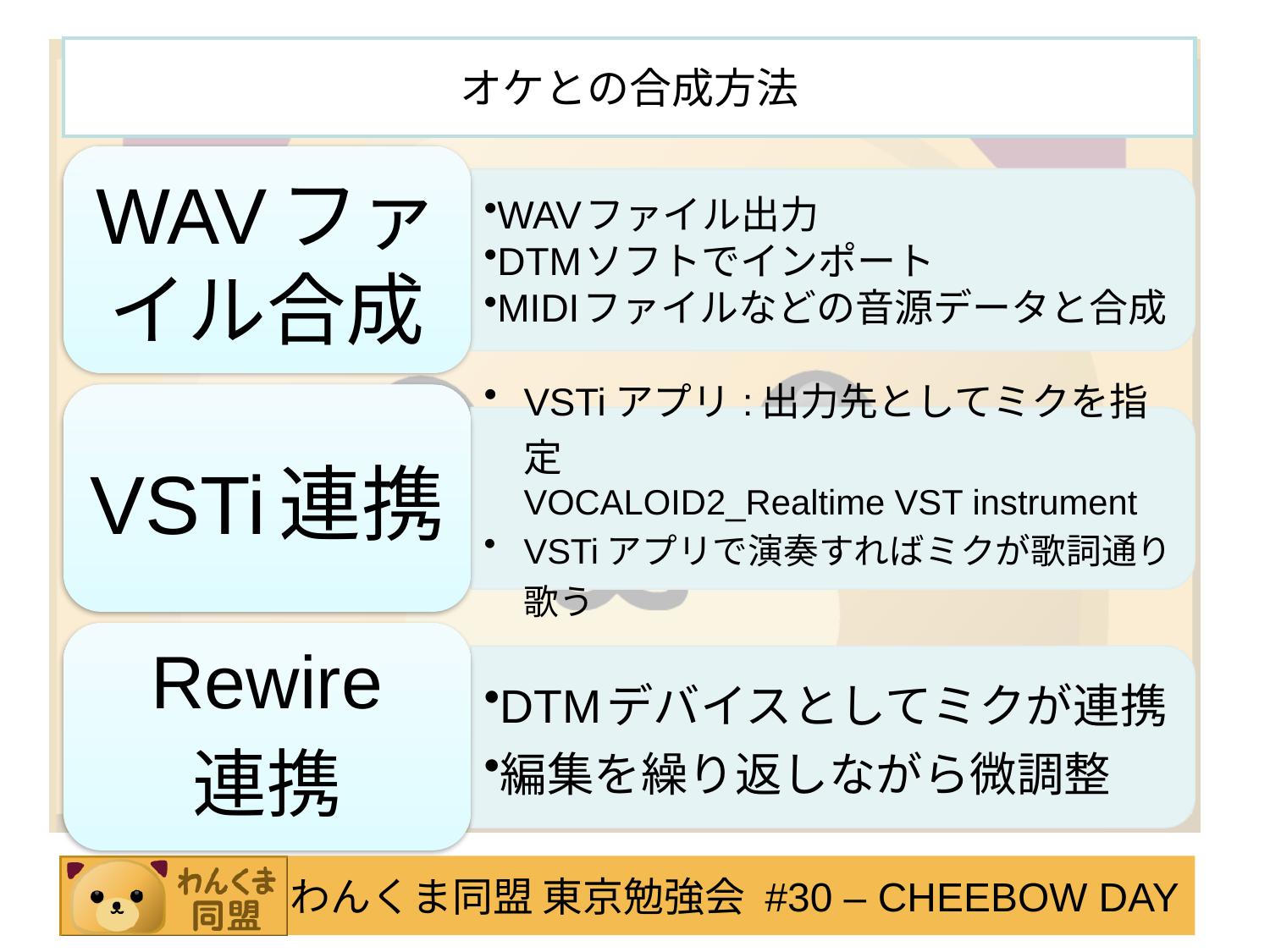

# オケとの合成方法
WAVファイル出力
DTMソフトでインポート
MIDIファイルなどの音源データと合成
Rewire
連携
DTMデバイスとしてミクが連携
編集を繰り返しながら微調整
VSTi連携
VSTiアプリで演奏すればミクが歌詞通り歌う